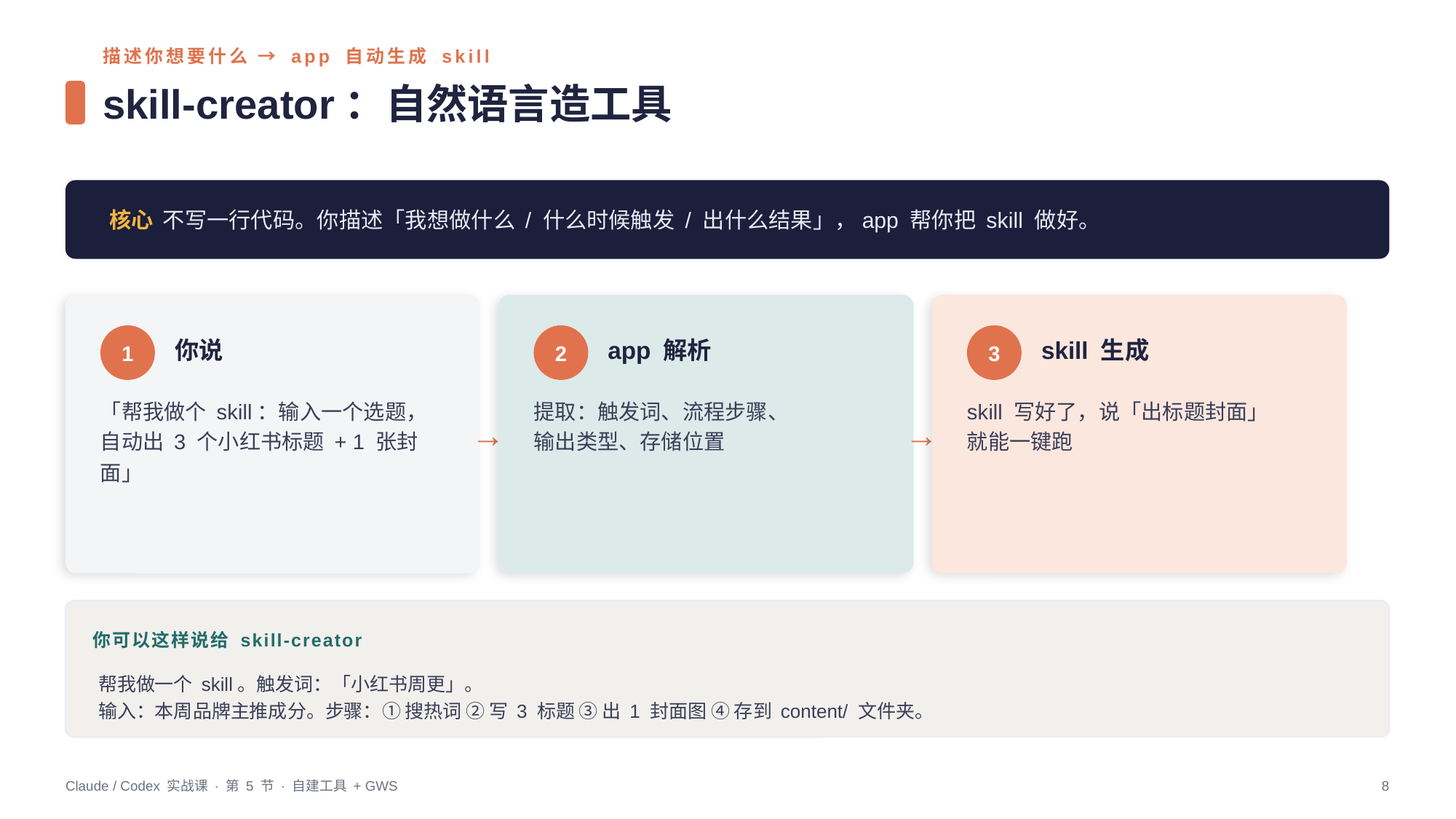

描述你想要什么 → app 自动生成 skill
skill-creator：自然语言造工具

核心  不写一行代码。你描述「我想做什么 / 什么时候触发 / 出什么结果」，app 帮你把 skill 做好。

→

→

你说
app 解析
skill 生成

1

2

3
「帮我做个 skill：输入一个选题，
自动出 3 个小红书标题 + 1 张封面」
提取：触发词、流程步骤、
输出类型、存储位置
skill 写好了，说「出标题封面」
就能一键跑

你可以这样说给 skill-creator
帮我做一个 skill。触发词：「小红书周更」。
输入：本周品牌主推成分。步骤：① 搜热词 ② 写 3 标题 ③ 出 1 封面图 ④ 存到 content/ 文件夹。
Claude / Codex 实战课 · 第 5 节 · 自建工具 + GWS
8